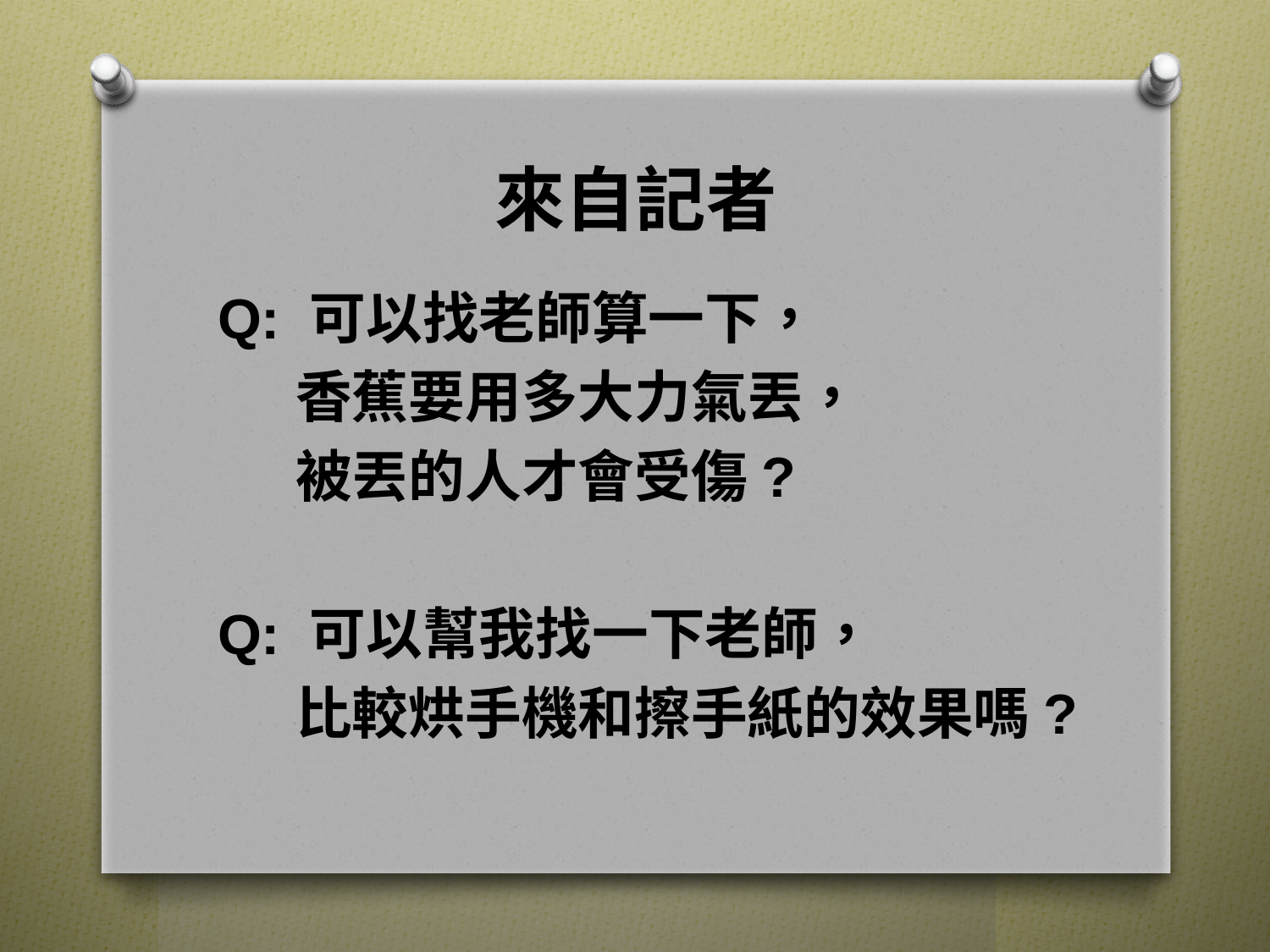

# 來自記者
Q: 可以找老師算一下，
     香蕉要用多大力氣丟，
     被丟的人才會受傷?

Q: 可以幫我找一下老師，
     比較烘手機和擦手紙的效果嗎?